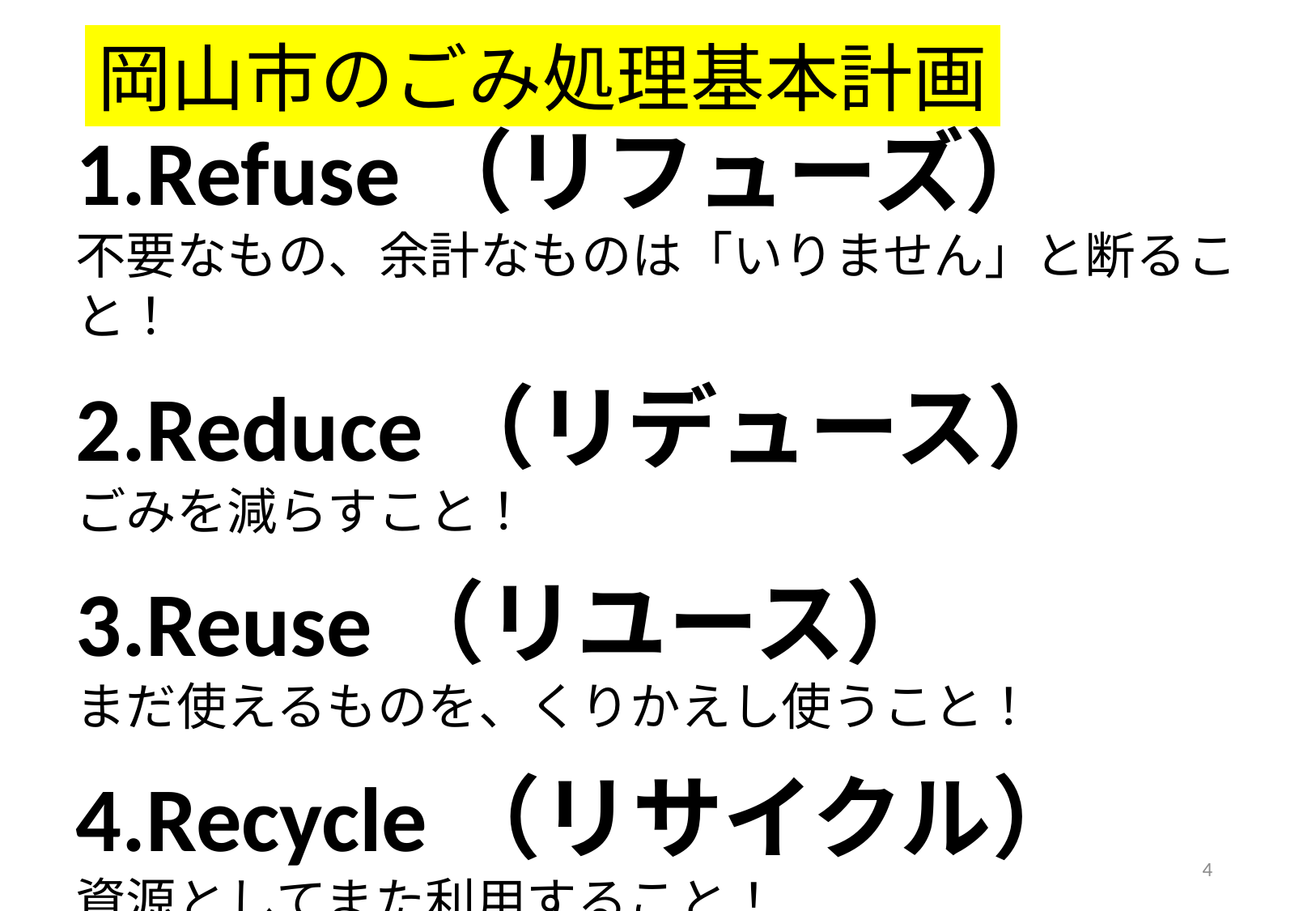

岡山市のごみ処理基本計画
1.Refuse（リフューズ）
不要なもの、余計なものは「いりません」と断ること！

2.Reduce（リデュース）
ごみを減らすこと！

3.Reuse（リユース）
まだ使えるものを、くりかえし使うこと！

4.Recycle（リサイクル）
資源としてまた利用すること！

4